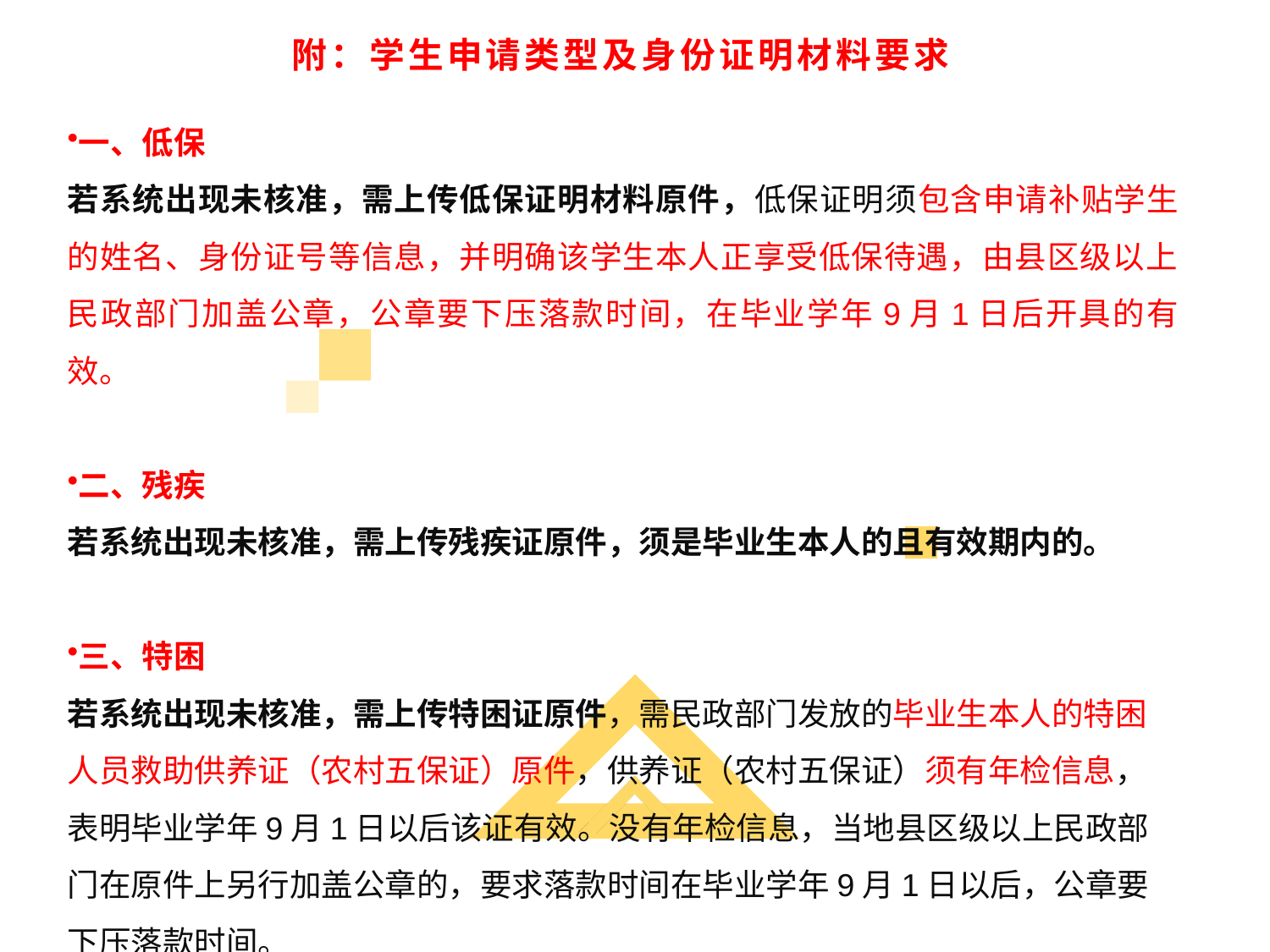

# 附：学生申请类型及身份证明材料要求
一、低保
若系统出现未核准，需上传低保证明材料原件，低保证明须包含申请补贴学生的姓名、身份证号等信息，并明确该学生本人正享受低保待遇，由县区级以上民政部门加盖公章，公章要下压落款时间，在毕业学年9月1日后开具的有效。

二、残疾
若系统出现未核准，需上传残疾证原件，须是毕业生本人的且有效期内的。

三、特困
若系统出现未核准，需上传特困证原件，需民政部门发放的毕业生本人的特困人员救助供养证（农村五保证）原件，供养证（农村五保证）须有年检信息，表明毕业学年9月1日以后该证有效。没有年检信息，当地县区级以上民政部门在原件上另行加盖公章的，要求落款时间在毕业学年9月1日以后，公章要下压落款时间。